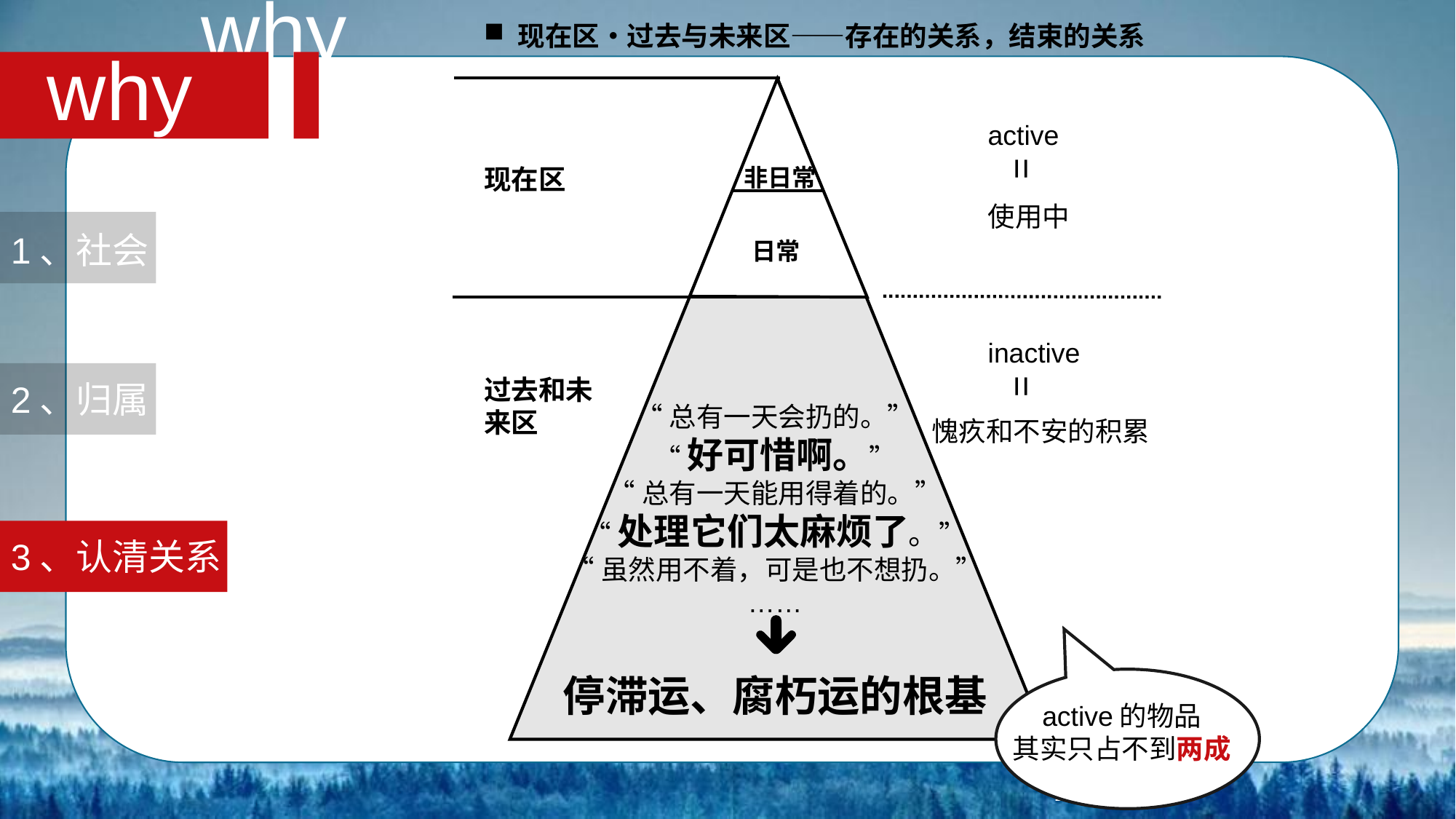

why
现在区•过去与未来区——存在的关系，结束的关系
why

active
=
现在区
非日常
使用中

1、社会
日常
inactive
=

过去和未来区
2、归属
“总有一天会扔的。”
“好可惜啊。”
“总有一天能用得着的。”
“处理它们太麻烦了。”
“虽然用不着，可是也不想扔。”
……

停滞运、腐朽运的根基
愧疚和不安的积累

3、认清关系

active的物品
其实只占不到两成